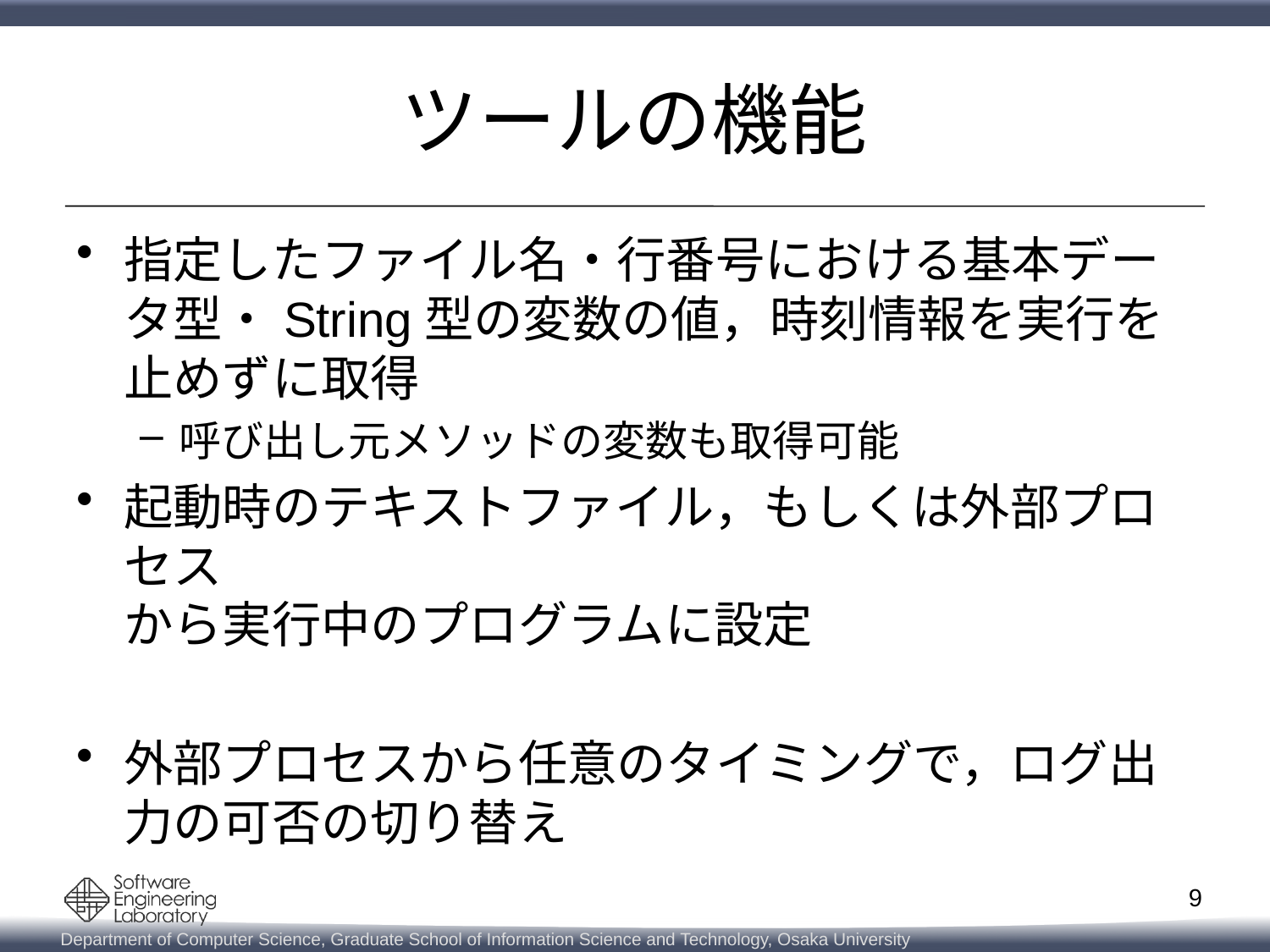

# ツールの機能
指定したファイル名・行番号における基本データ型・String型の変数の値，時刻情報を実行を止めずに取得
呼び出し元メソッドの変数も取得可能
起動時のテキストファイル，もしくは外部プロセス
から実行中のプログラムに設定

外部プロセスから任意のタイミングで，ログ出力の可否の切り替え
9